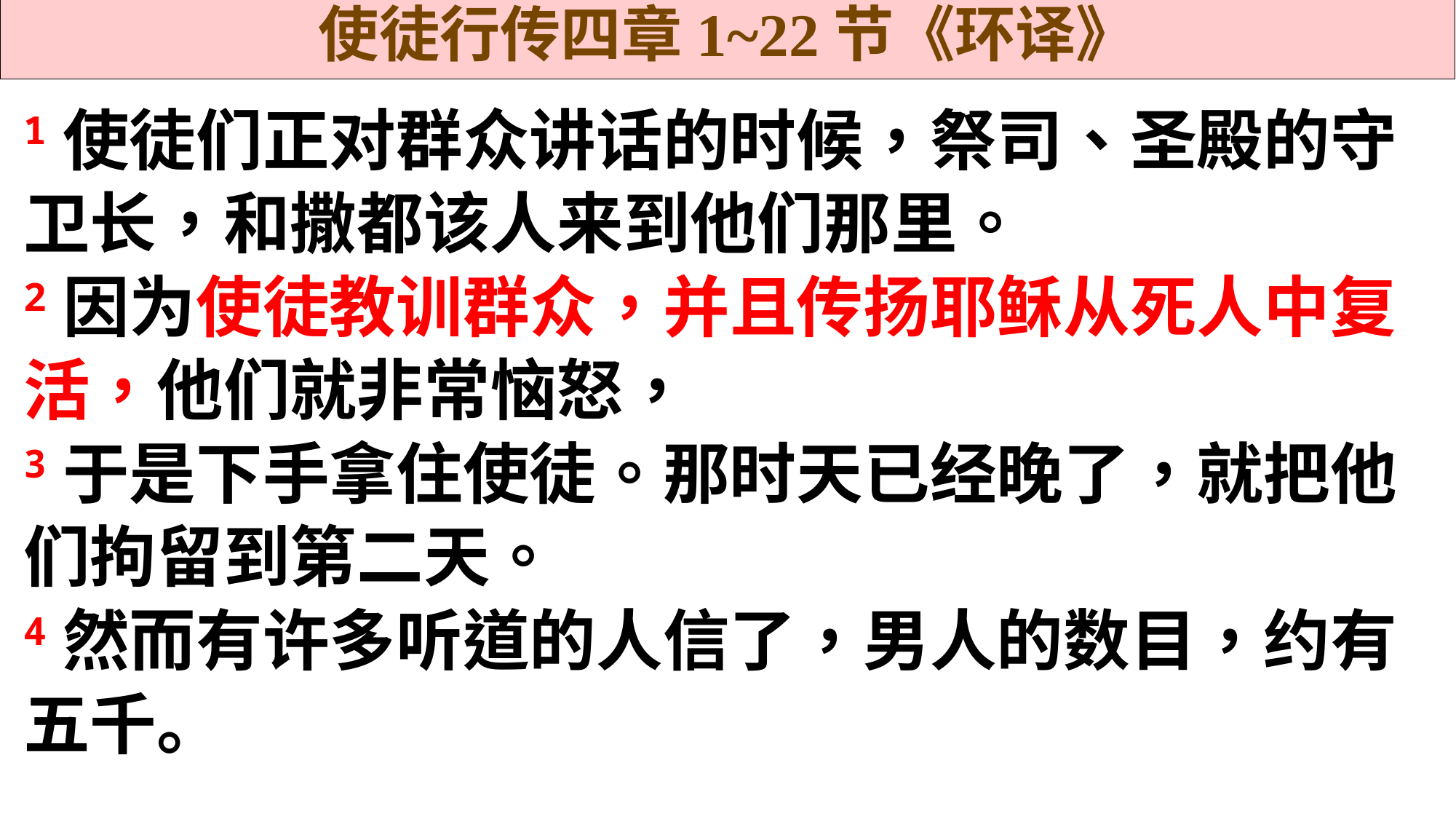

使徒行传四章1~22节《环译》
1使徒们正对群众讲话的时候，祭司、圣殿的守卫长，和撒都该人来到他们那里。
2因为使徒教训群众，并且传扬耶稣从死人中复活，他们就非常恼怒，
3于是下手拿住使徒。那时天已经晚了，就把他们拘留到第二天。
4然而有许多听道的人信了，男人的数目，约有五千。